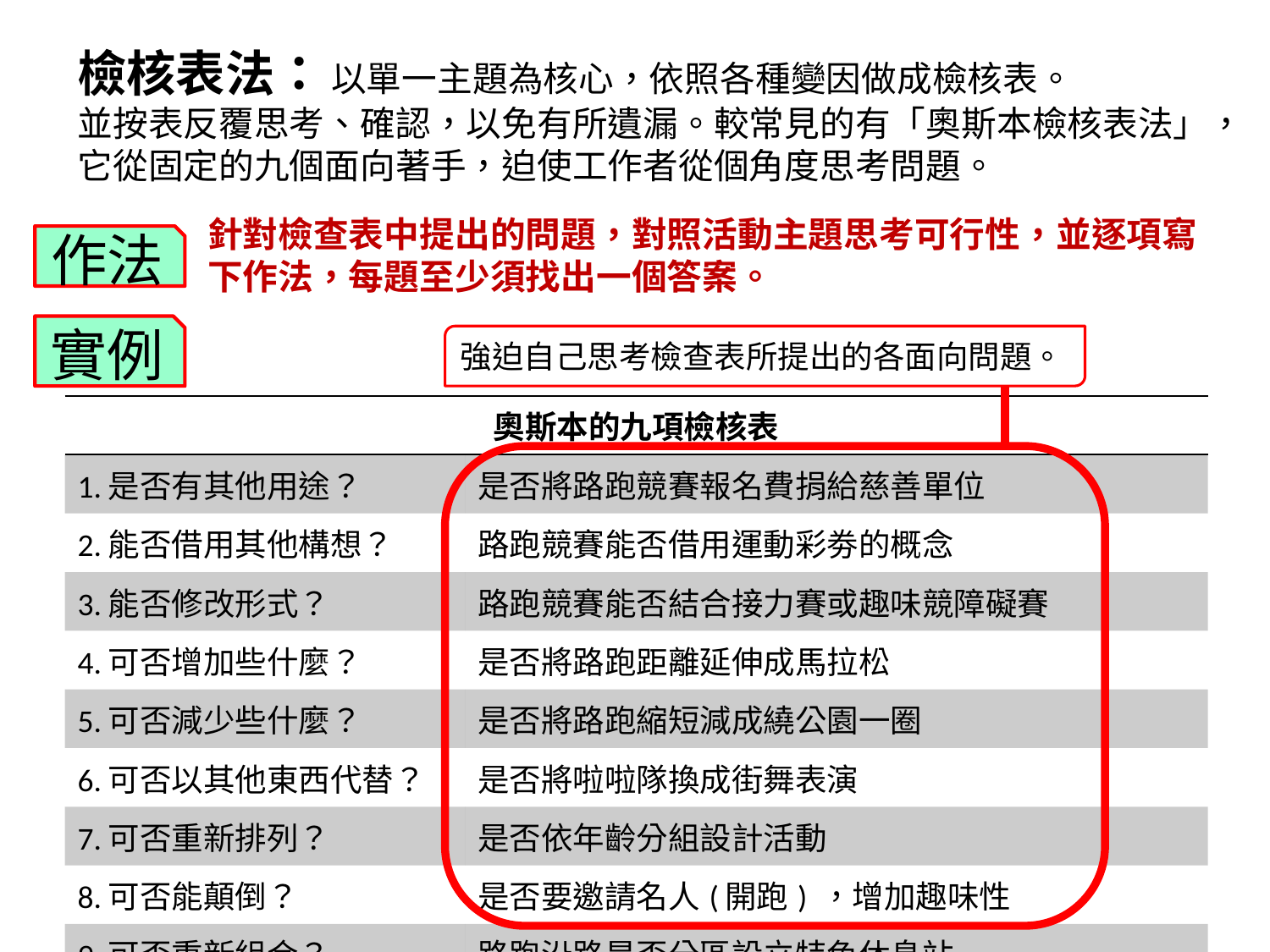

檢核表法： 以單一主題為核心，依照各種變因做成檢核表。
並按表反覆思考、確認，以免有所遺漏。較常見的有「奧斯本檢核表法」，它從固定的九個面向著手，迫使工作者從個角度思考問題。
針對檢查表中提出的問題，對照活動主題思考可行性，並逐項寫下作法，每題至少須找出一個答案。
作法
實例
強迫自己思考檢查表所提出的各面向問題。
| 奧斯本的九項檢核表 |  |
| --- | --- |
| 1.是否有其他用途？ | 是否將路跑競賽報名費捐給慈善單位 |
| 2.能否借用其他構想？ | 路跑競賽能否借用運動彩劵的概念 |
| 3.能否修改形式？ | 路跑競賽能否結合接力賽或趣味競障礙賽 |
| 4.可否增加些什麼？ | 是否將路跑距離延伸成馬拉松 |
| 5.可否減少些什麼？ | 是否將路跑縮短減成繞公園一圈 |
| 6.可否以其他東西代替？ | 是否將啦啦隊換成街舞表演 |
| 7.可否重新排列？ | 是否依年齡分組設計活動 |
| 8.可否能顛倒？ | 是否要邀請名人(開跑) ，增加趣味性 |
| 9.可否重新組合？ | 路跑沿路是否分區設立特色休息站 |